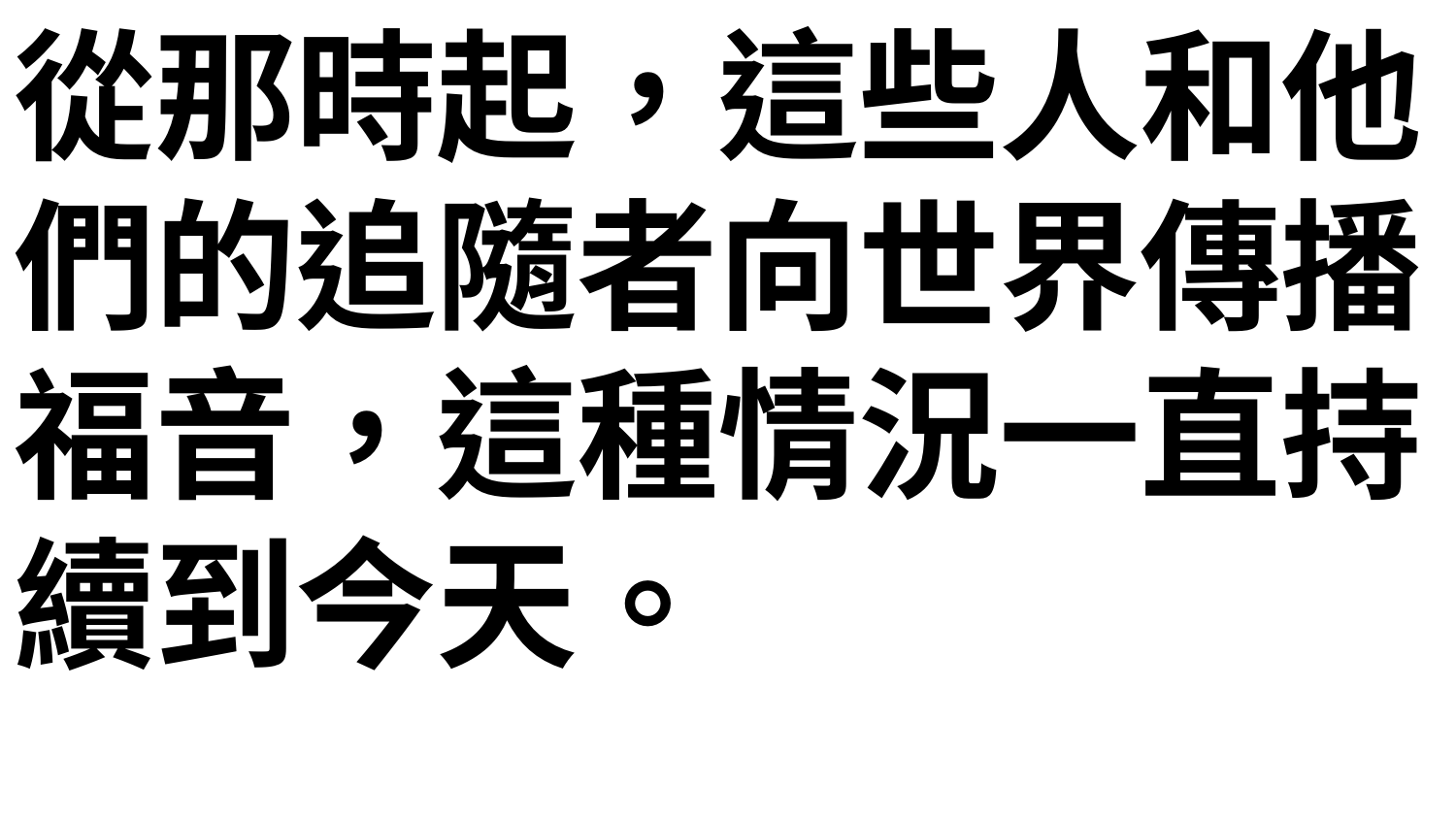

從那時起，這些人和他們的追隨者向世界傳播福音，這種情況一直持續到今天。